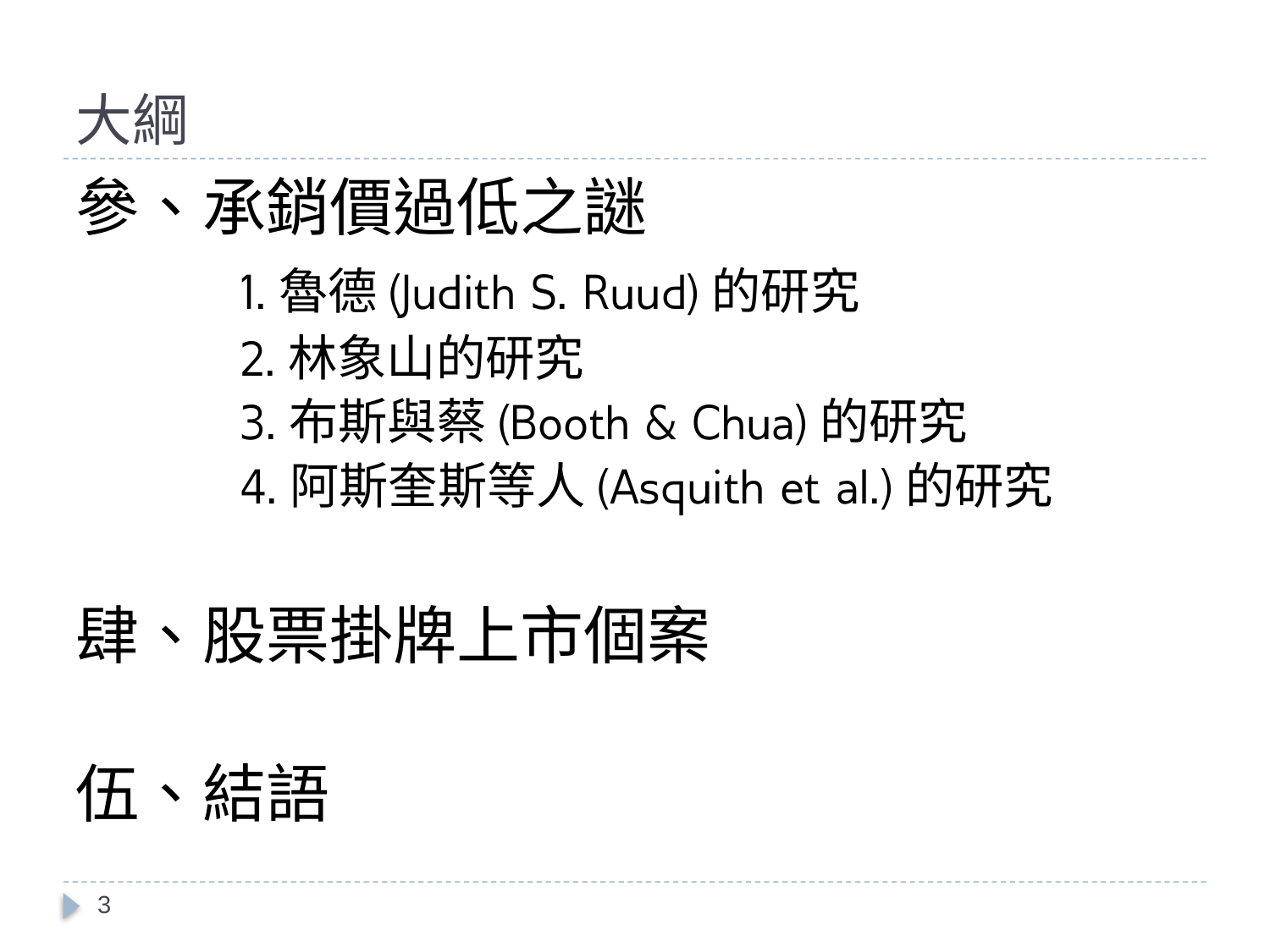

# 大綱
參、承銷價過低之謎
		1.魯德(Judith S. Ruud)的研究
		2.林象山的研究
		3.布斯與蔡(Booth & Chua)的研究
		4.阿斯奎斯等人(Asquith et al.)的研究

肆、股票掛牌上市個案

伍、結語

3